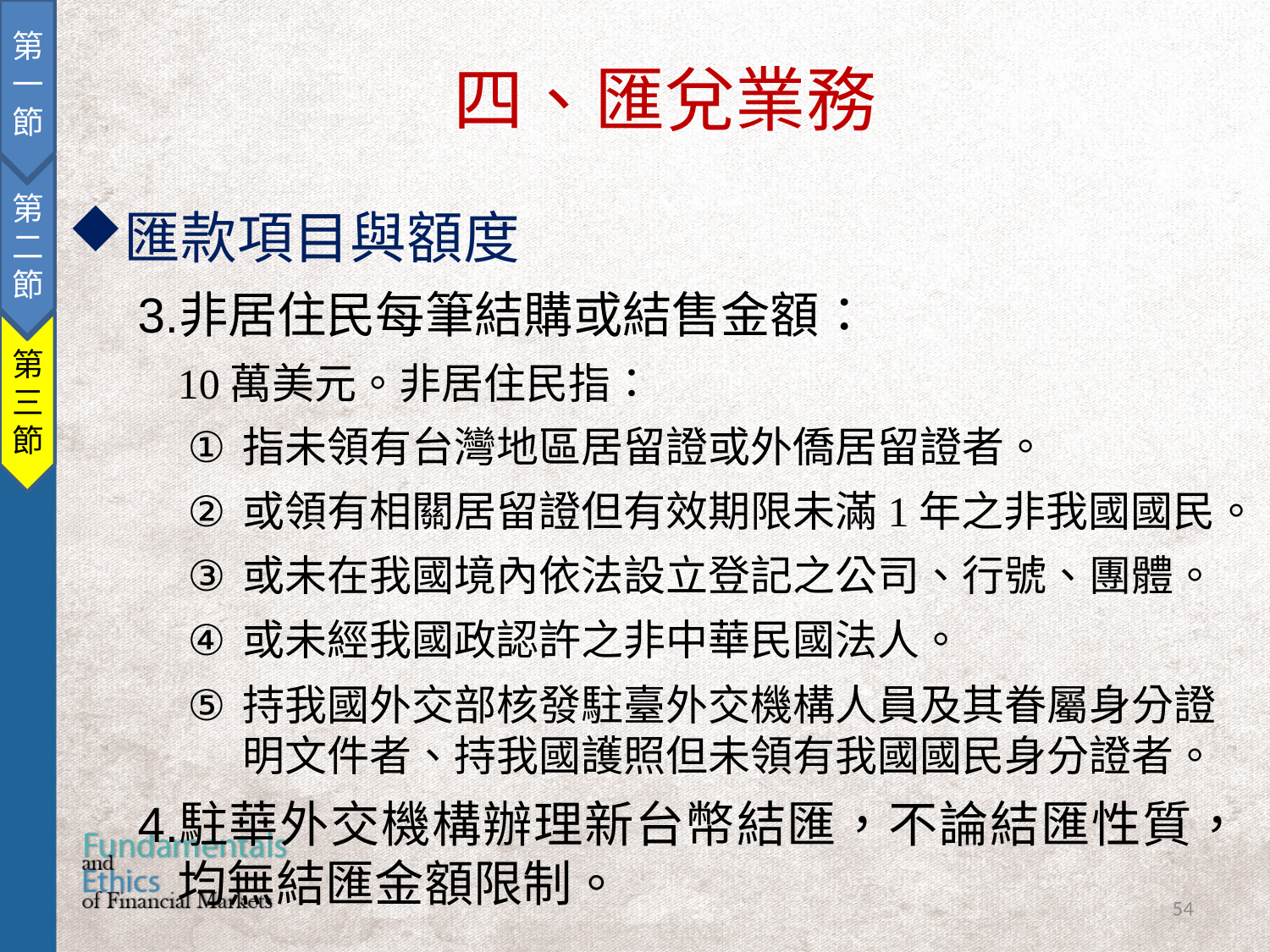

第一節
第二節
第三節
四、匯兌業務
匯款項目與額度
非居住民每筆結購或結售金額：
10萬美元。非居住民指：
指未領有台灣地區居留證或外僑居留證者。
或領有相關居留證但有效期限未滿1年之非我國國民。
或未在我國境內依法設立登記之公司、行號、團體。
或未經我國政認許之非中華民國法人。
持我國外交部核發駐臺外交機構人員及其眷屬身分證明文件者、持我國護照但未領有我國國民身分證者。
駐華外交機構辦理新台幣結匯，不論結匯性質，均無結匯金額限制。
54